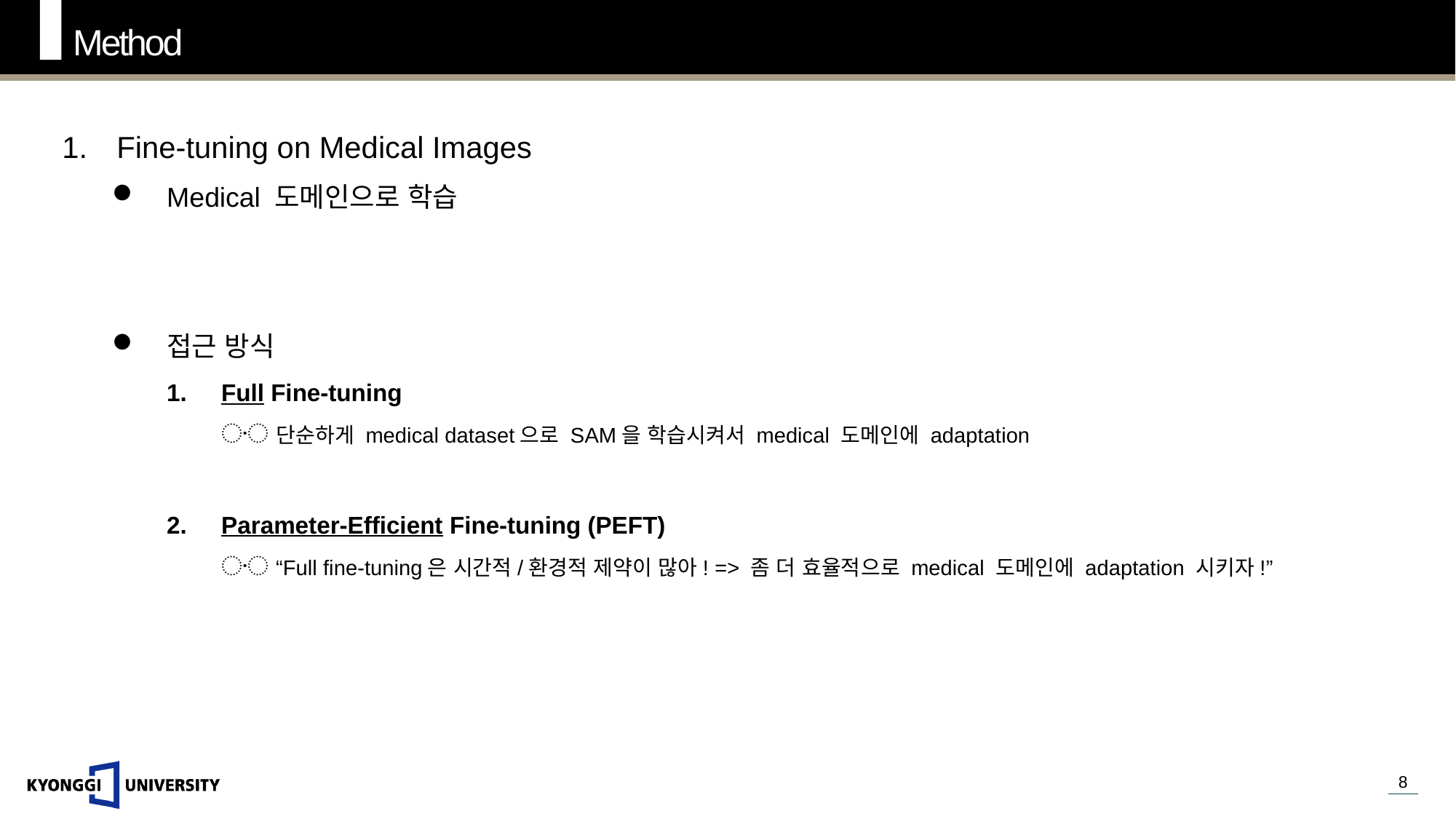

Method
Fine-tuning on Medical Images
Medical 도메인으로 학습

접근 방식
Full Fine-tuning
단순하게 medical dataset으로 SAM을 학습시켜서 medical 도메인에 adaptation

Parameter-Efficient Fine-tuning (PEFT)
“Full fine-tuning은 시간적/환경적 제약이 많아! => 좀 더 효율적으로 medical 도메인에 adaptation 시키자!”